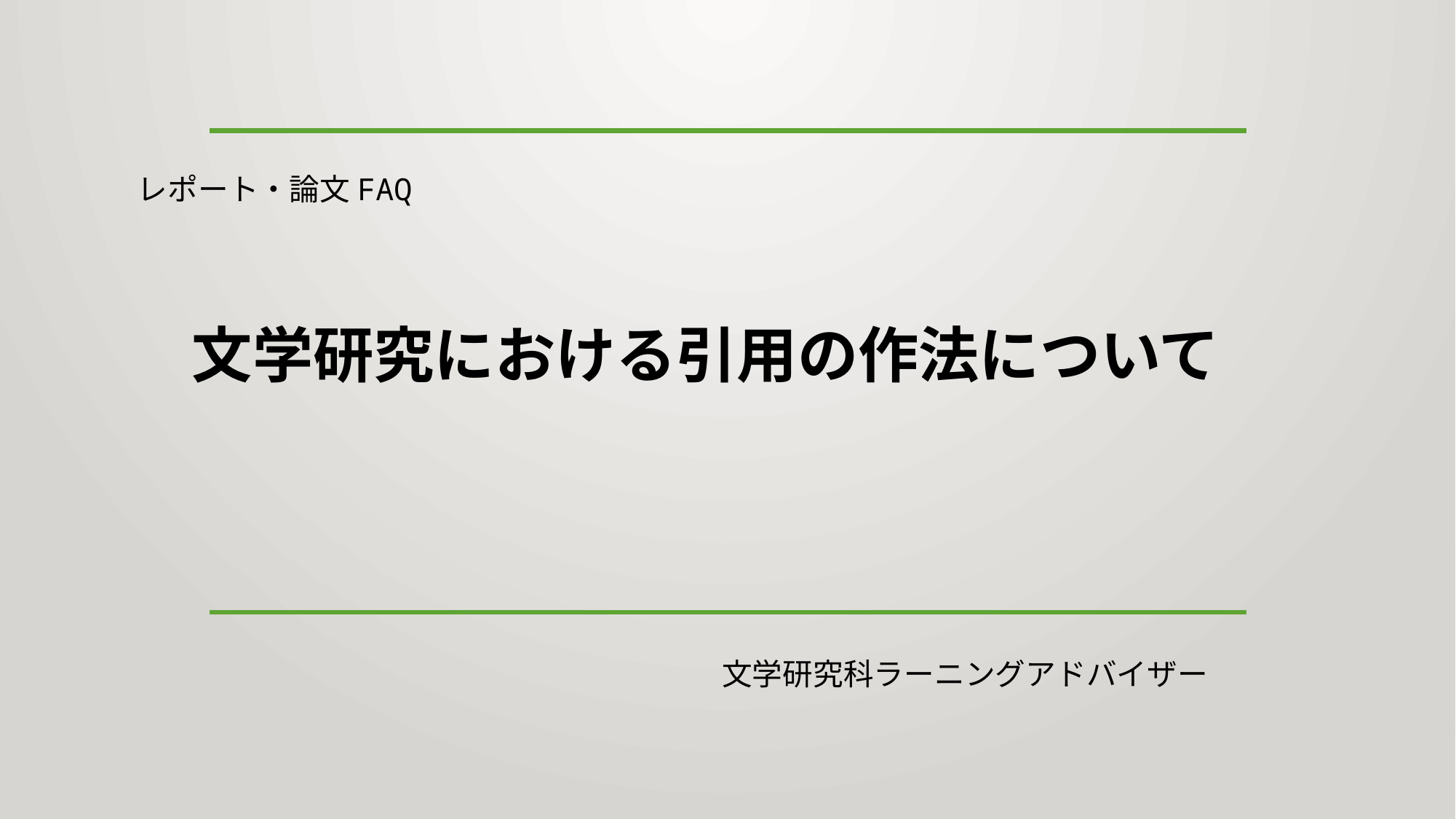

# レポート・論文FAQ 　文学研究における引用の作法について
文学研究科ラーニングアドバイザー